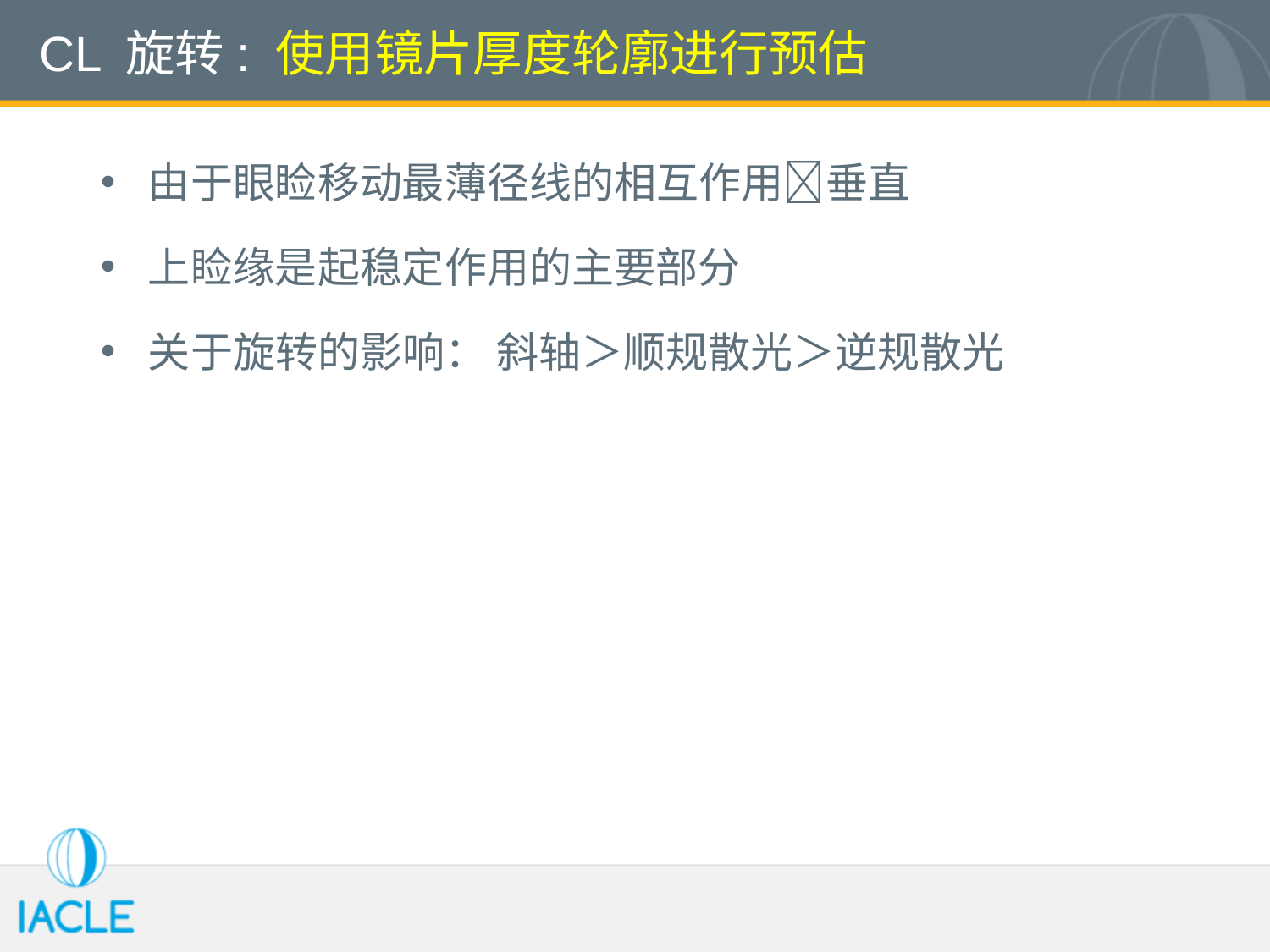

# CL 旋转: 使用镜片厚度轮廓进行预估
由于眼睑移动最薄径线的相互作用→垂直
上睑缘是起稳定作用的主要部分
关于旋转的影响： 斜轴＞顺规散光＞逆规散光